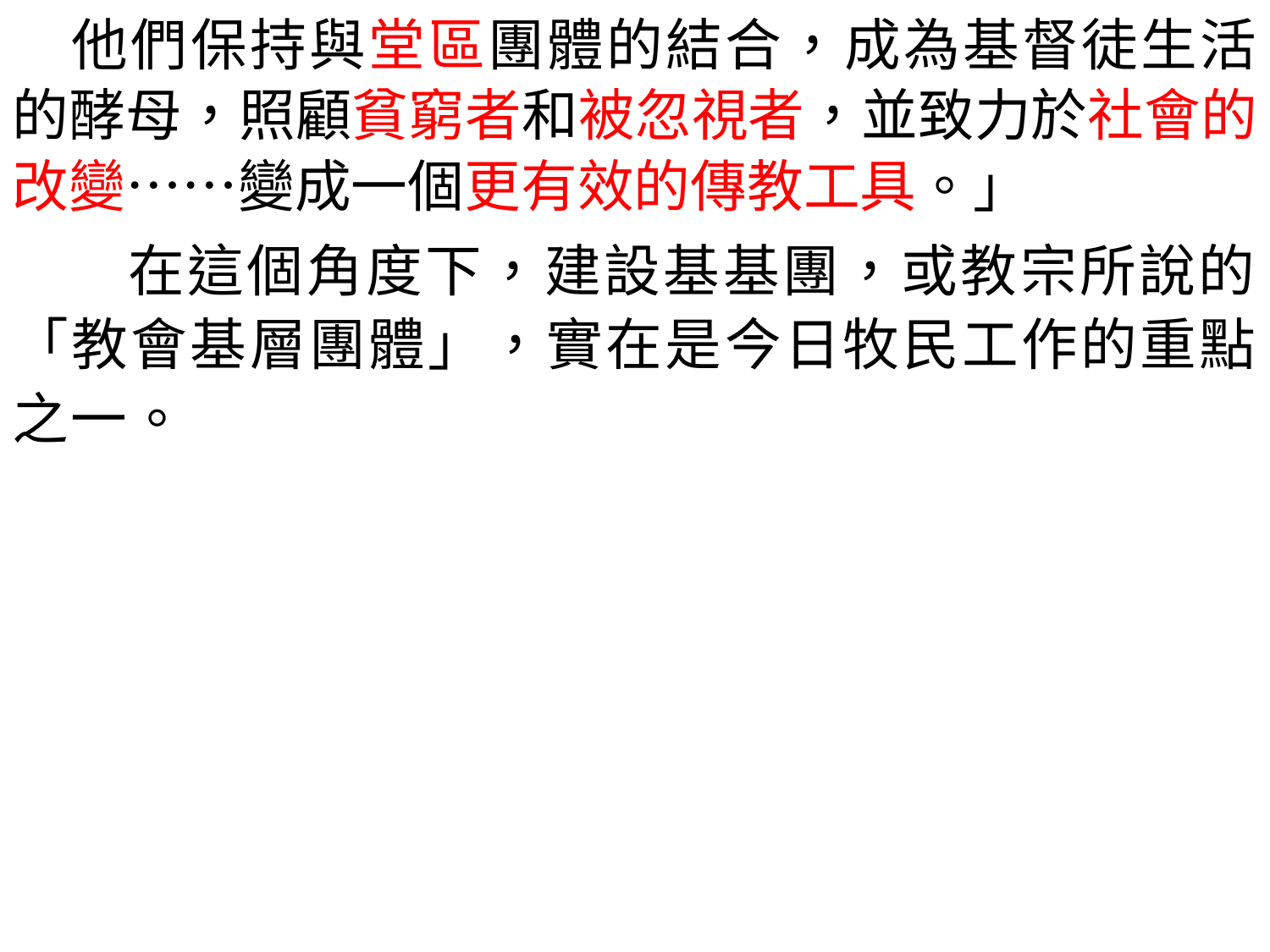

他們保持與堂區團體的結合，成為基督徒生活的酵母，照顧貧窮者和被忽視者，並致力於社會的改變……變成一個更有效的傳教工具。」
   在這個角度下，建設基基團，或教宗所說的「教會基層團體」，實在是今日牧民工作的重點之一。